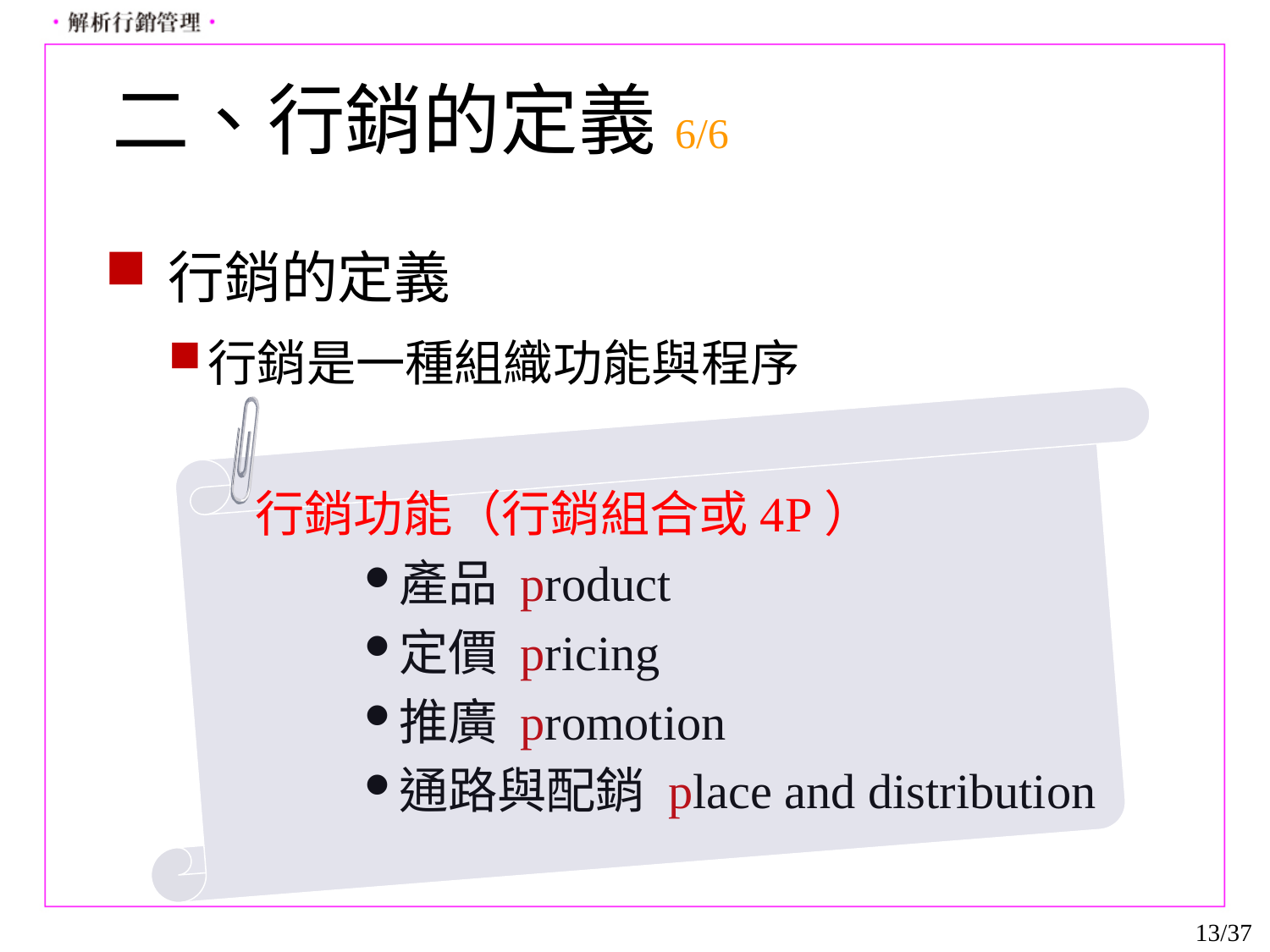

# 二、行銷的定義6/6

行銷的定義
行銷是一種組織功能與程序

行銷功能（行銷組合或4P）
產品 product
定價 pricing
推廣 promotion
通路與配銷 place and distribution
13/37